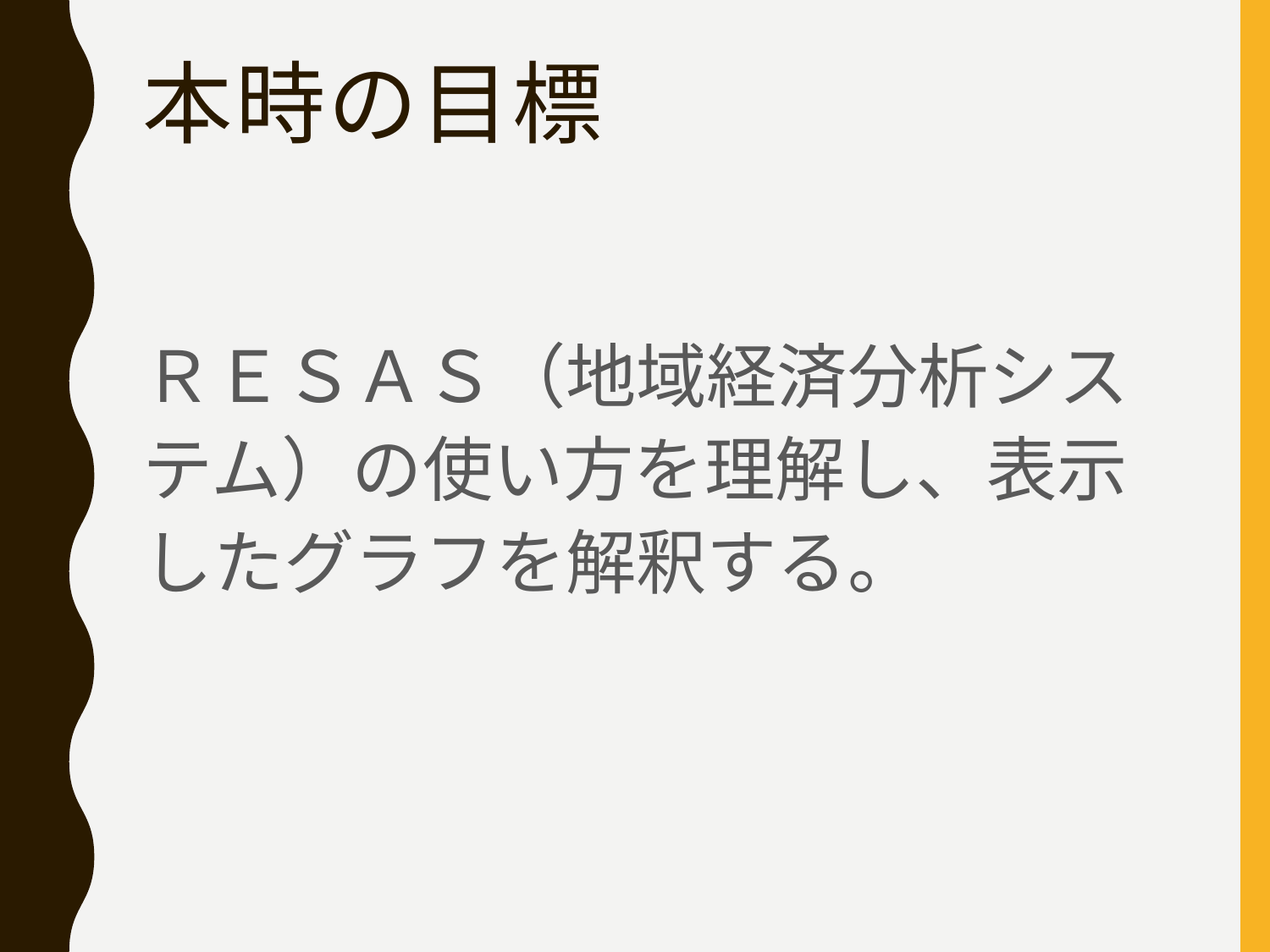

# 本時の目標
ＲＥＳＡＳ（地域経済分析システム）の使い方を理解し、表示したグラフを解釈する。